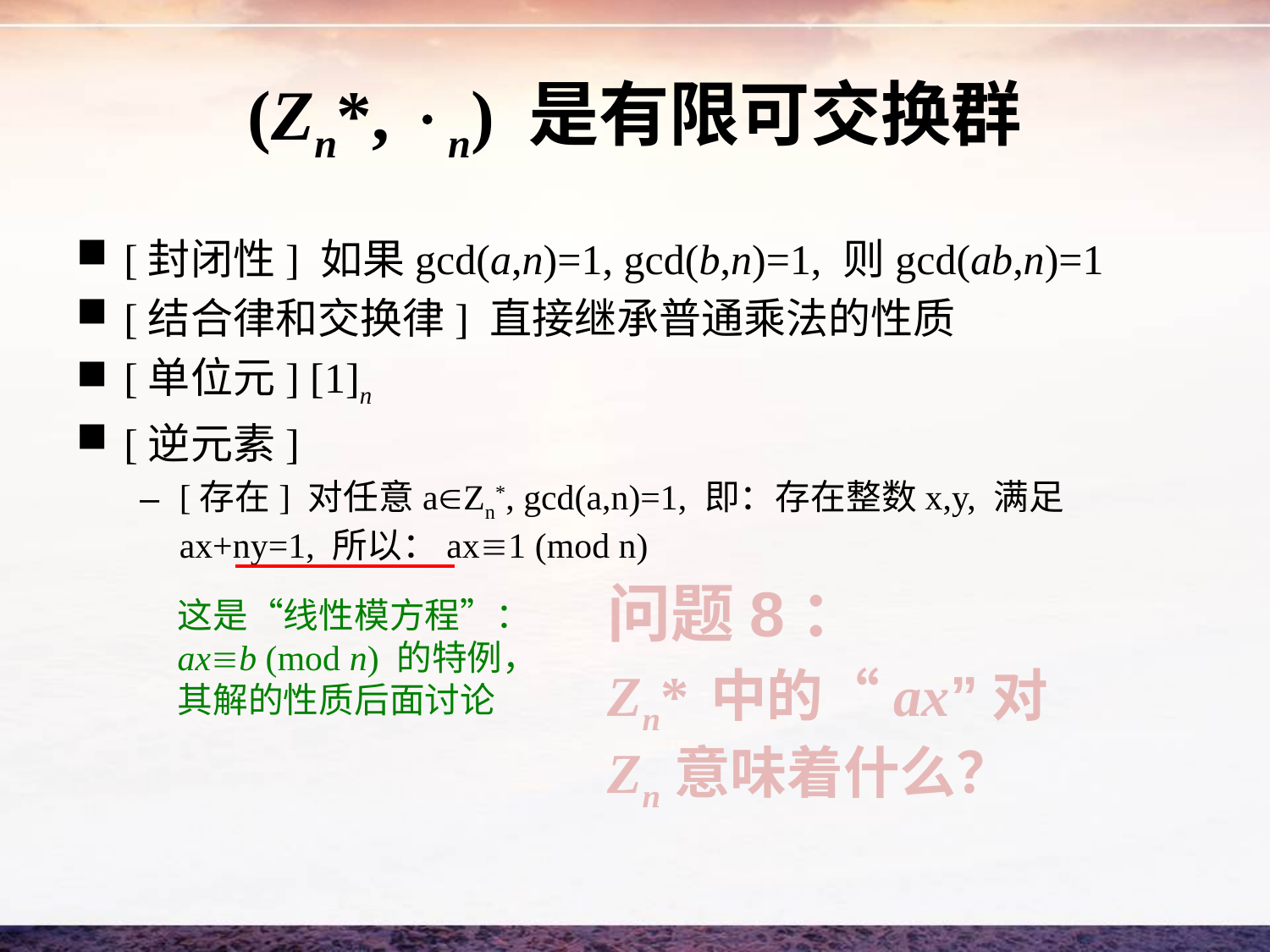

# (Zn*, ⋅n) 是有限可交换群
[封闭性] 如果gcd(a,n)=1, gcd(b,n)=1, 则gcd(ab,n)=1
[结合律和交换律] 直接继承普通乘法的性质
[单位元] [1]n
[逆元素]
[存在] 对任意a∈Zn*, gcd(a,n)=1, 即：存在整数x,y, 满足ax+ny=1, 所以：ax≡1 (mod n)
问题8：
Zn* 中的“ax”对 Zn意味着什么？
这是“线性模方程”：ax≡b (mod n) 的特例，
其解的性质后面讨论